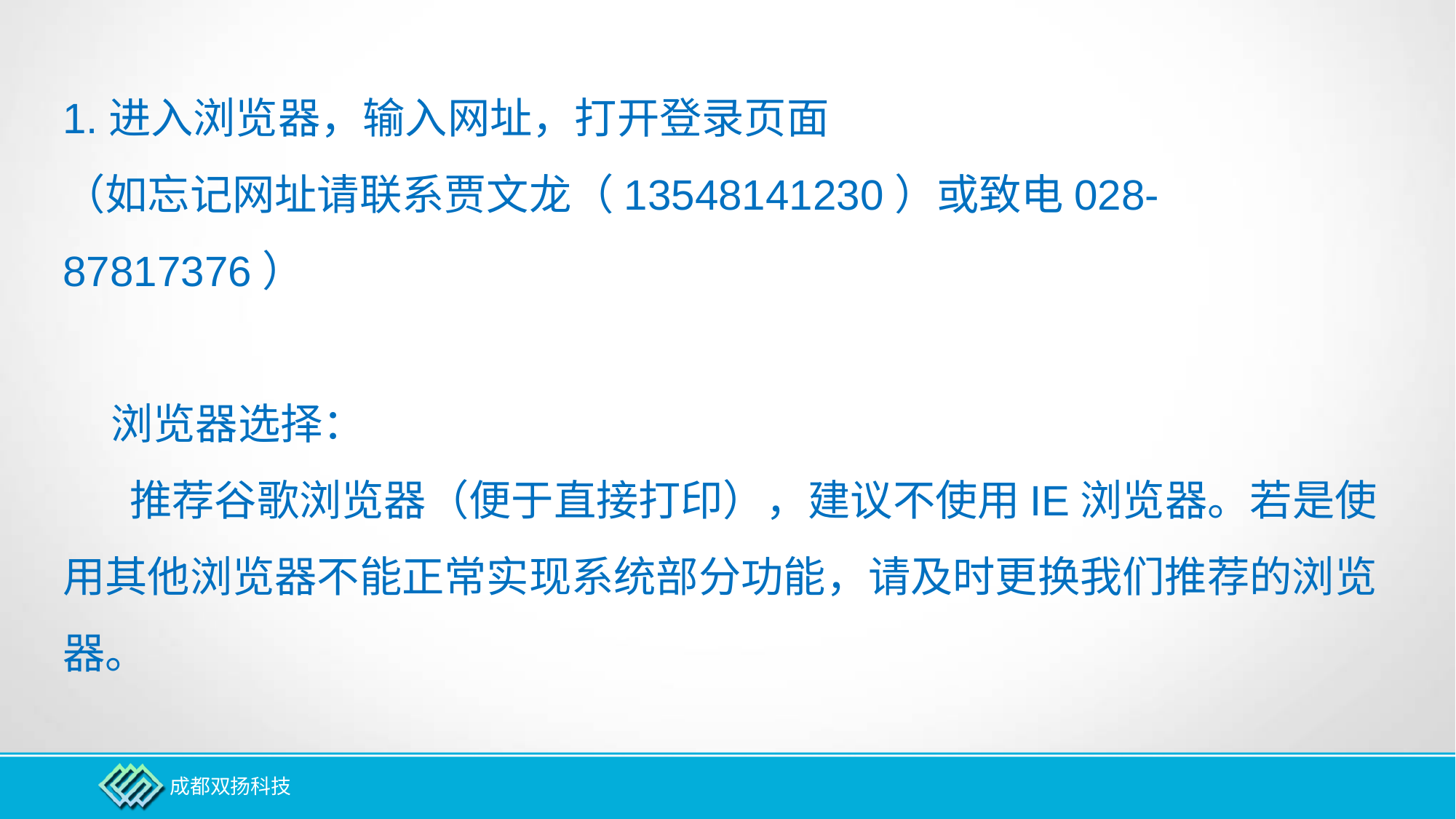

1.进入浏览器，输入网址，打开登录页面
（如忘记网址请联系贾文龙（13548141230）或致电028-87817376）

    浏览器选择：
      推荐谷歌浏览器（便于直接打印），建议不使用IE浏览器。若是使用其他浏览器不能正常实现系统部分功能，请及时更换我们推荐的浏览器。